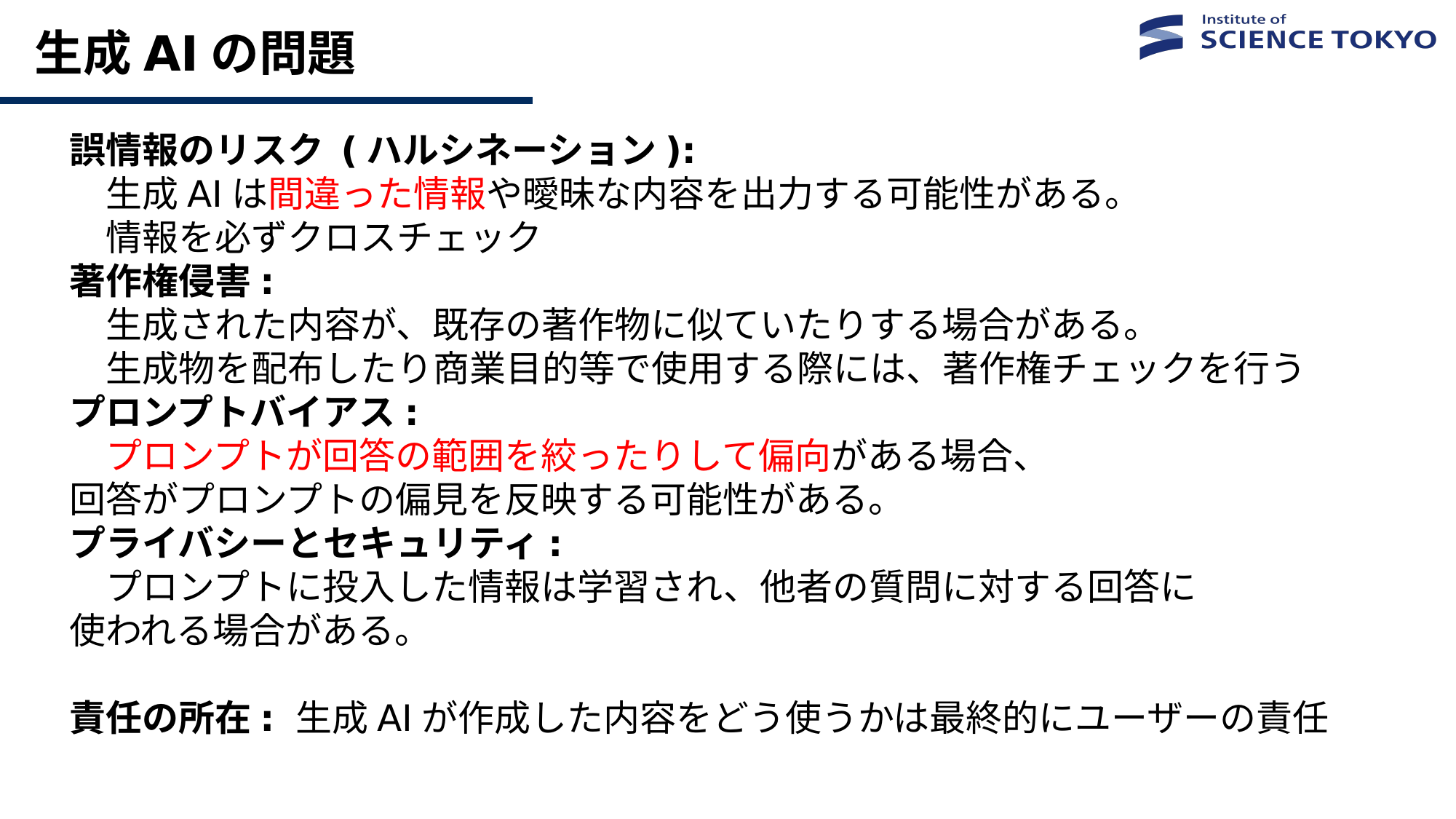

# 生成AIの問題
誤情報のリスク (ハルシネーション):
　生成AIは間違った情報や曖昧な内容を出力する可能性がある。
　情報を必ずクロスチェック
著作権侵害:
　生成された内容が、既存の著作物に似ていたりする場合がある。
　生成物を配布したり商業目的等で使用する際には、著作権チェックを行う
プロンプトバイアス:
　プロンプトが回答の範囲を絞ったりして偏向がある場合、
回答がプロンプトの偏見を反映する可能性がある。
プライバシーとセキュリティ:
　プロンプトに投入した情報は学習され、他者の質問に対する回答に
使われる場合がある。

責任の所在: 生成AIが作成した内容をどう使うかは最終的にユーザーの責任